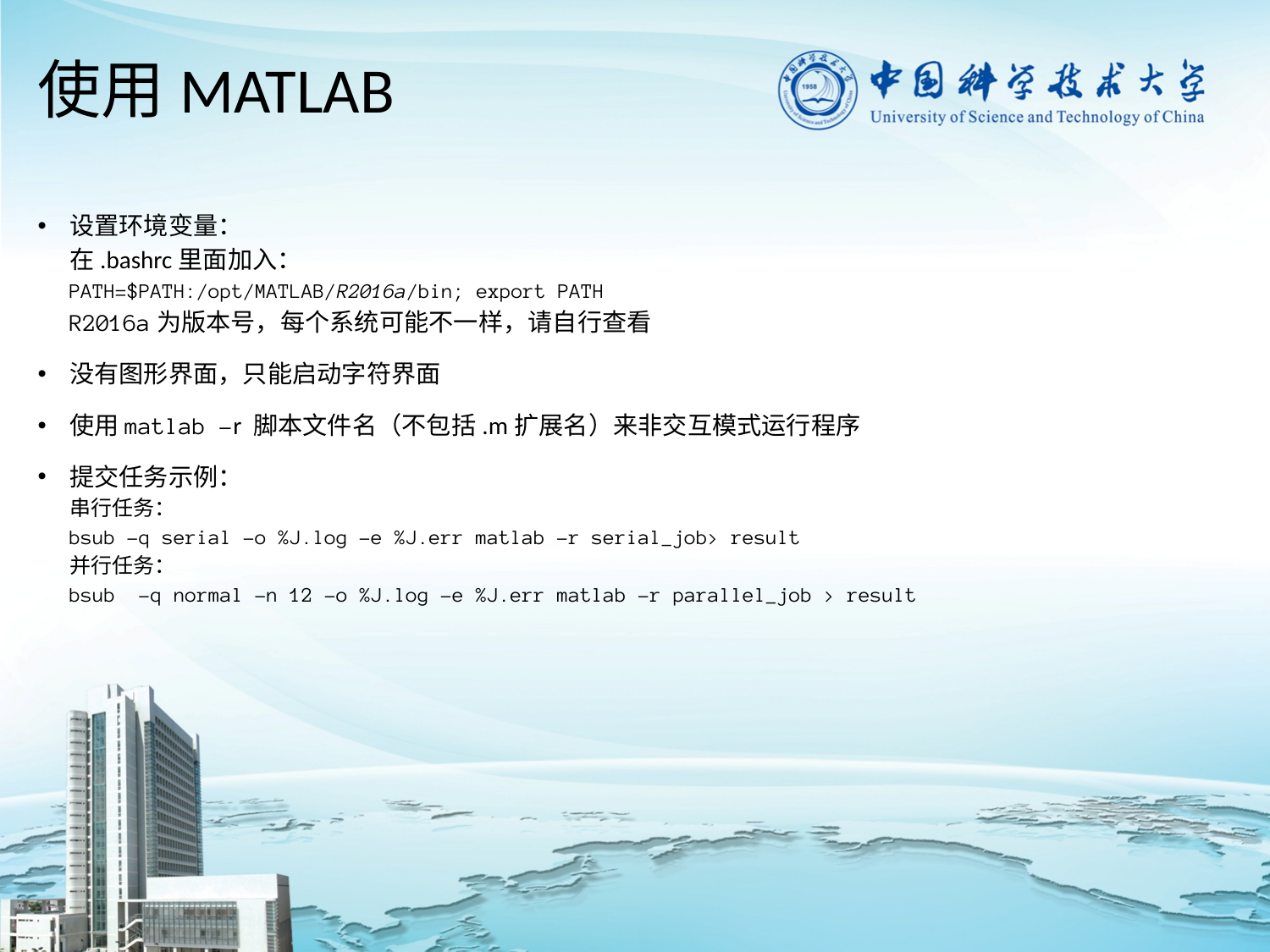

# 使用MATLAB
设置环境变量：
在.bashrc里面加入：
PATH=$PATH:/opt/MATLAB/R2016a/bin; export PATH
R2016a为版本号，每个系统可能不一样，请自行查看
没有图形界面，只能启动字符界面
使用matlab -r 脚本文件名（不包括.m扩展名）来非交互模式运行程序
提交任务示例：
串行任务：
bsub -q serial -o %J.log -e %J.err matlab -r serial_job> result
并行任务：
bsub  -q normal -n 12 -o %J.log -e %J.err matlab -r parallel_job > result